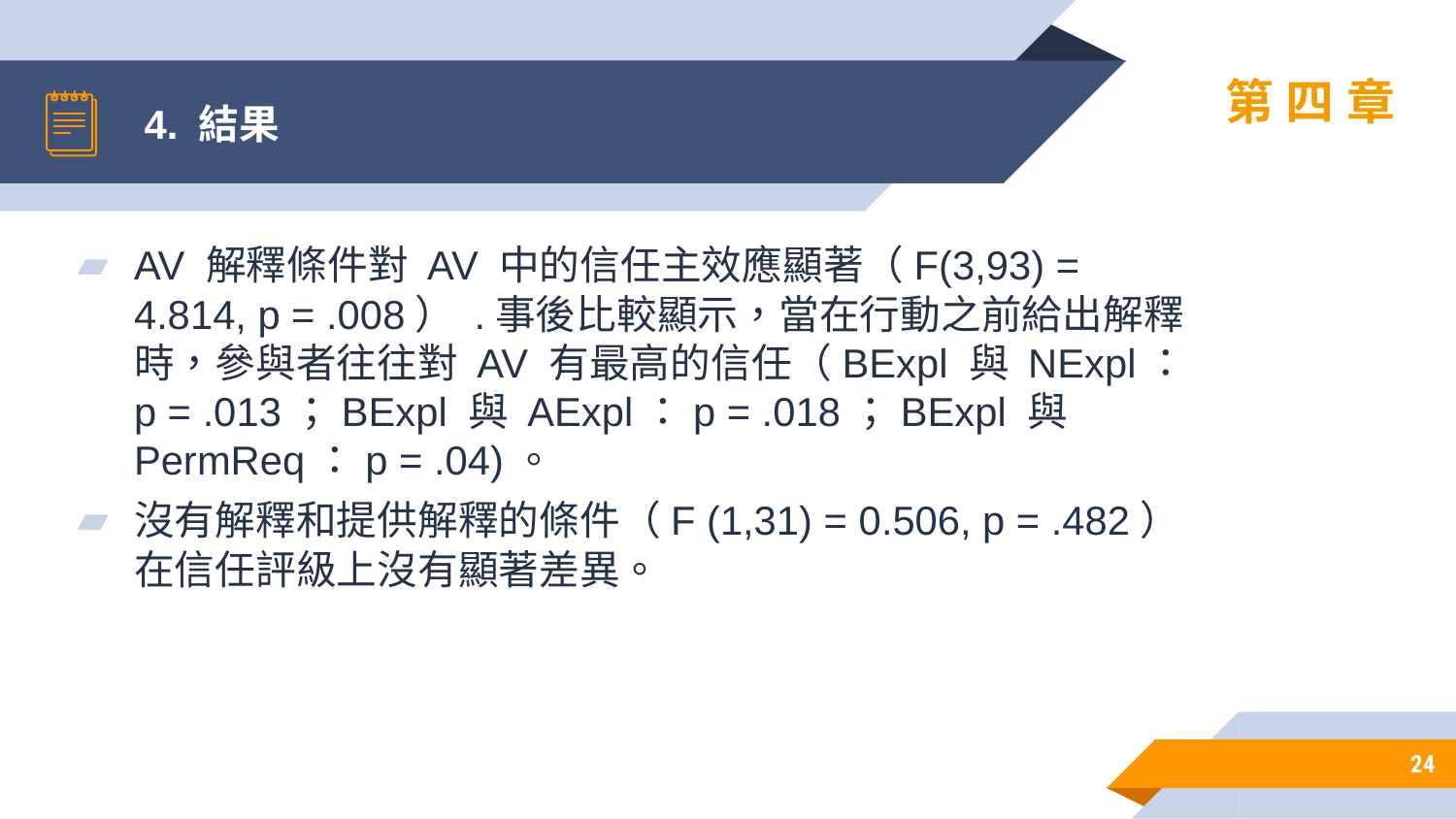

# 4. 結果
第四章

AV 解釋條件對 AV 中的信任主效應顯著（F(3,93) = 4.814, p = .008） .事後比較顯示，當在行動之前給出解釋時，參與者往往對 AV 有最高的信任（BExpl 與 NExpl：p = .013；BExpl 與 AExpl：p = .018；BExpl 與 PermReq：p = .04)。
沒有解釋和提供解釋的條件（F (1,31) = 0.506, p = .482）在信任評級上沒有顯著差異。

24